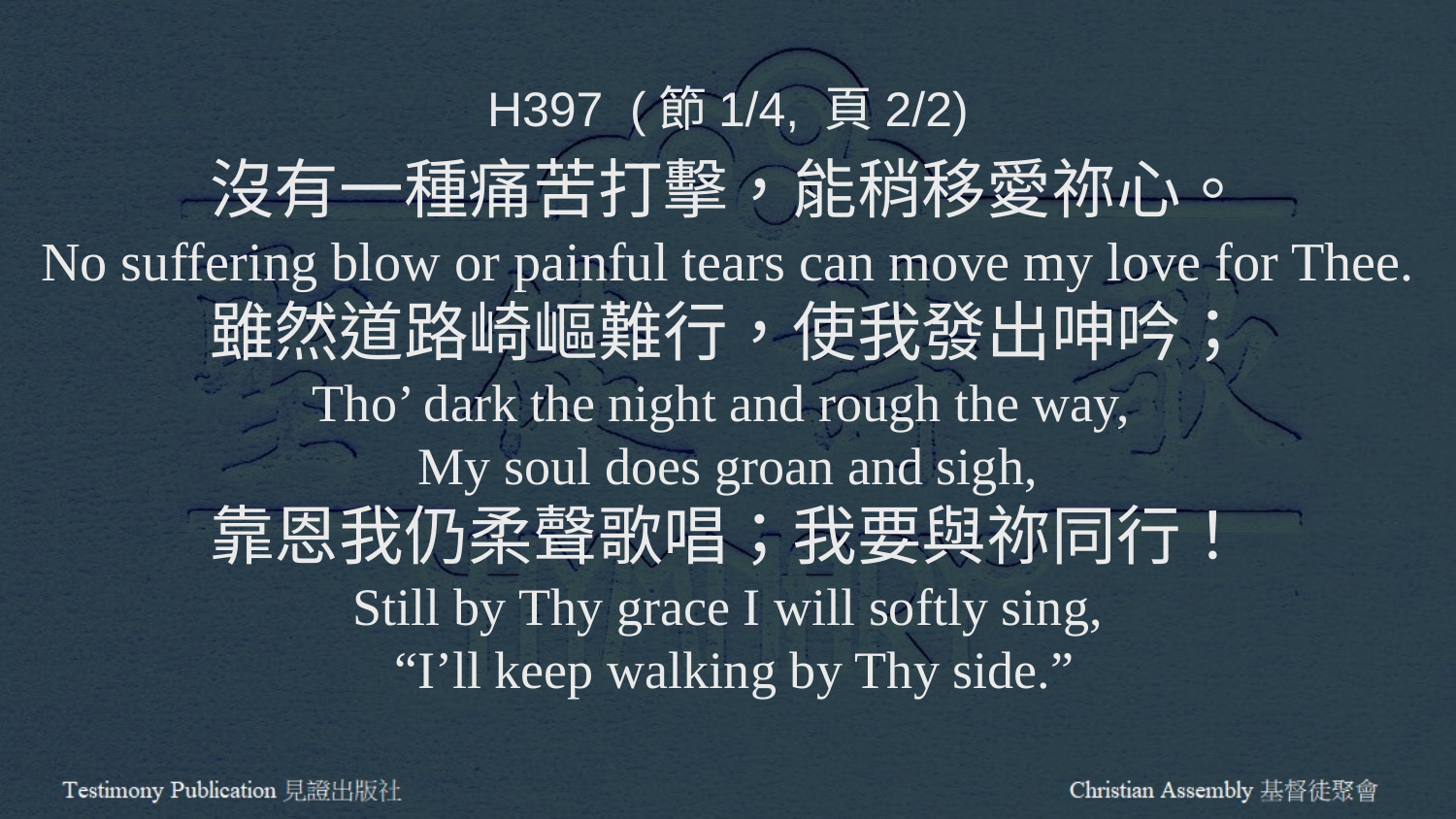

H397  (節1/4, 頁2/2)
沒有一種痛苦打擊，能稍移愛祢心。
No suffering blow or painful tears can move my love for Thee.
雖然道路崎嶇難行，使我發出呻吟；
Tho’ dark the night and rough the way,
My soul does groan and sigh,
靠恩我仍柔聲歌唱；我要與祢同行！
Still by Thy grace I will softly sing,
 “I’ll keep walking by Thy side.”